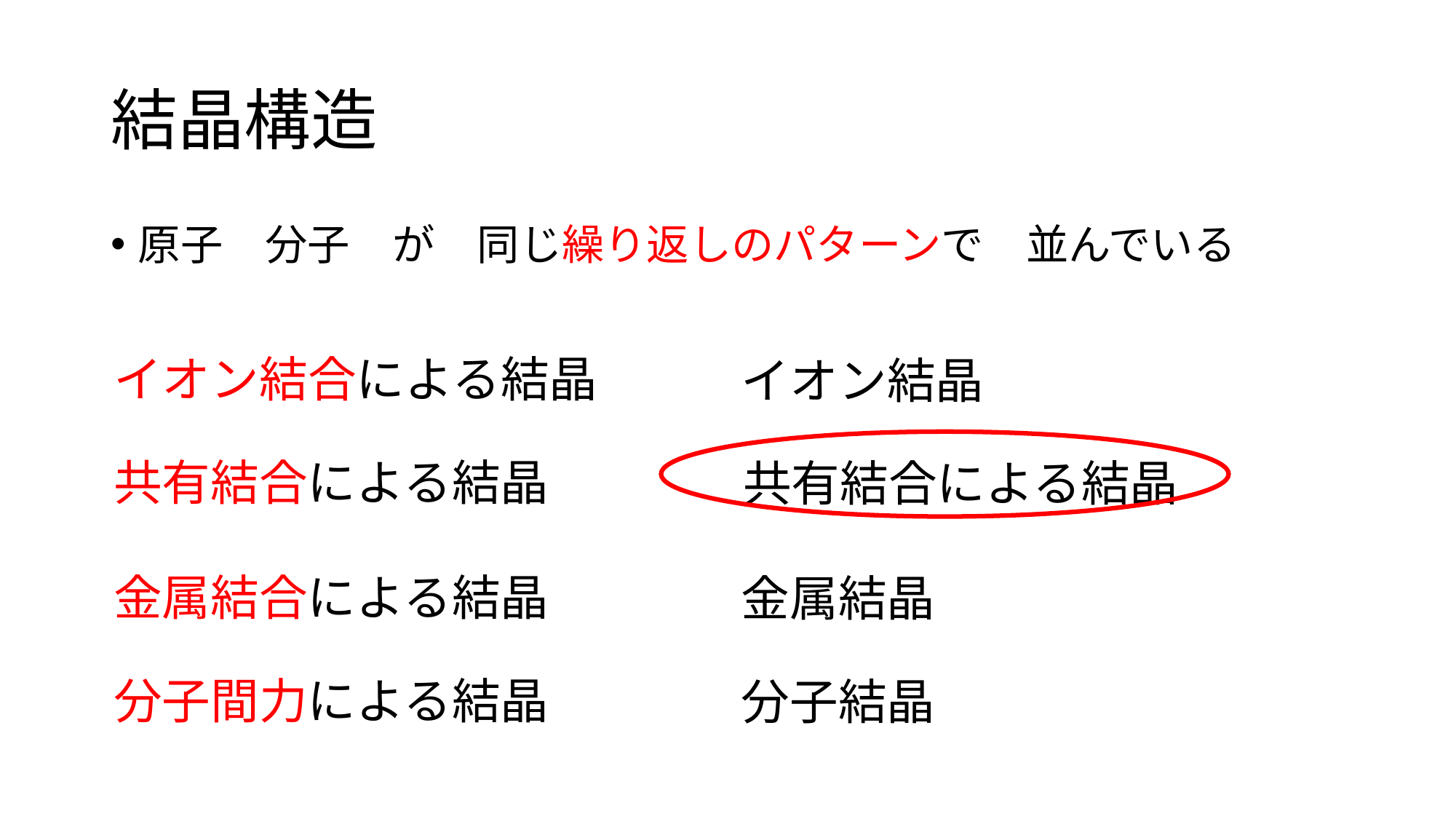

# 結晶構造
原子　分子　が　同じ繰り返しのパターンで　並んでいる

イオン結合による結晶
イオン結晶

共有結合による結晶
共有結合による結晶
金属結合による結晶
金属結晶
分子間力による結晶
分子結晶